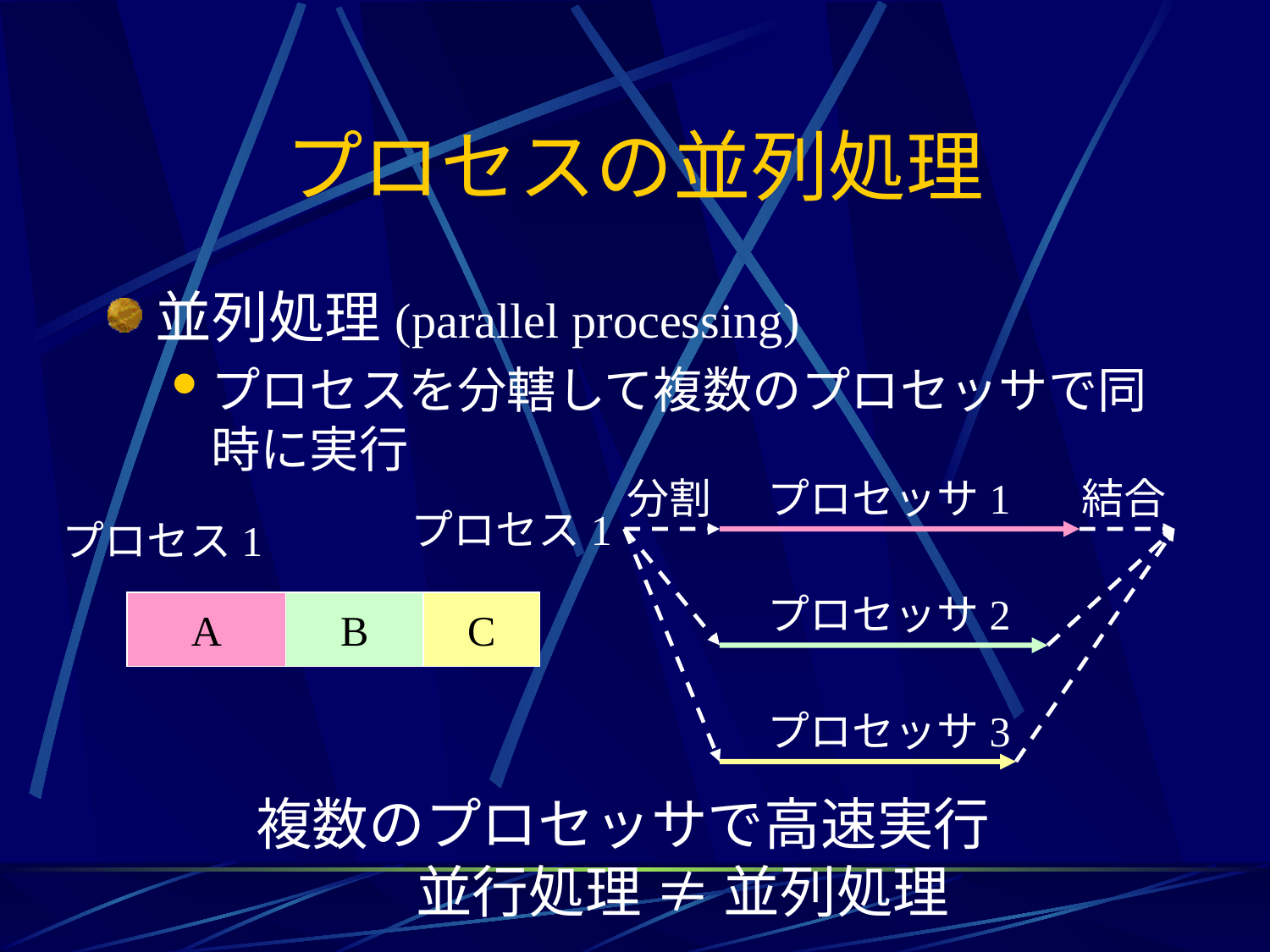

# プロセスの並列処理
並列処理(parallel processing)
プロセスを分轄して複数のプロセッサで同時に実行
分割

プロセッサ1

プロセッサ2

プロセッサ3

結合

プロセス1
プロセス1
プロセス
A
B
C
複数のプロセッサで高速実行
並行処理 ≠ 並列処理